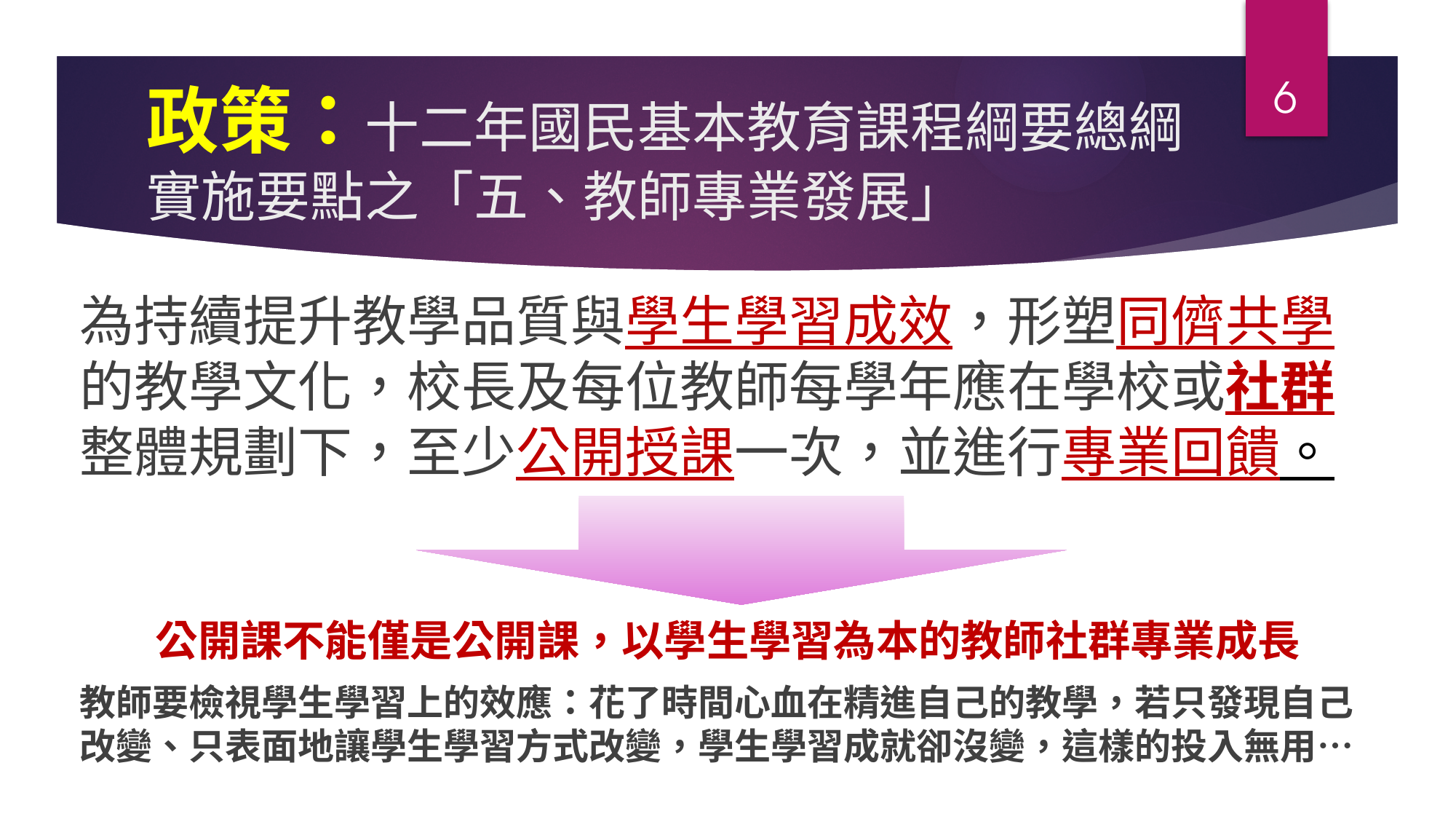

6
# 政策：十二年國民基本教育課程綱要總綱 實施要點之「五、教師專業發展」
為持續提升教學品質與學生學習成效，形塑同儕共學的教學文化，校長及每位教師每學年應在學校或社群整體規劃下，至少公開授課一次，並進行專業回饋。

公開課不能僅是公開課，以學生學習為本的教師社群專業成長
教師要檢視學生學習上的效應：花了時間心血在精進自己的教學，若只發現自己改變、只表面地讓學生學習方式改變，學生學習成就卻沒變，這樣的投入無用…